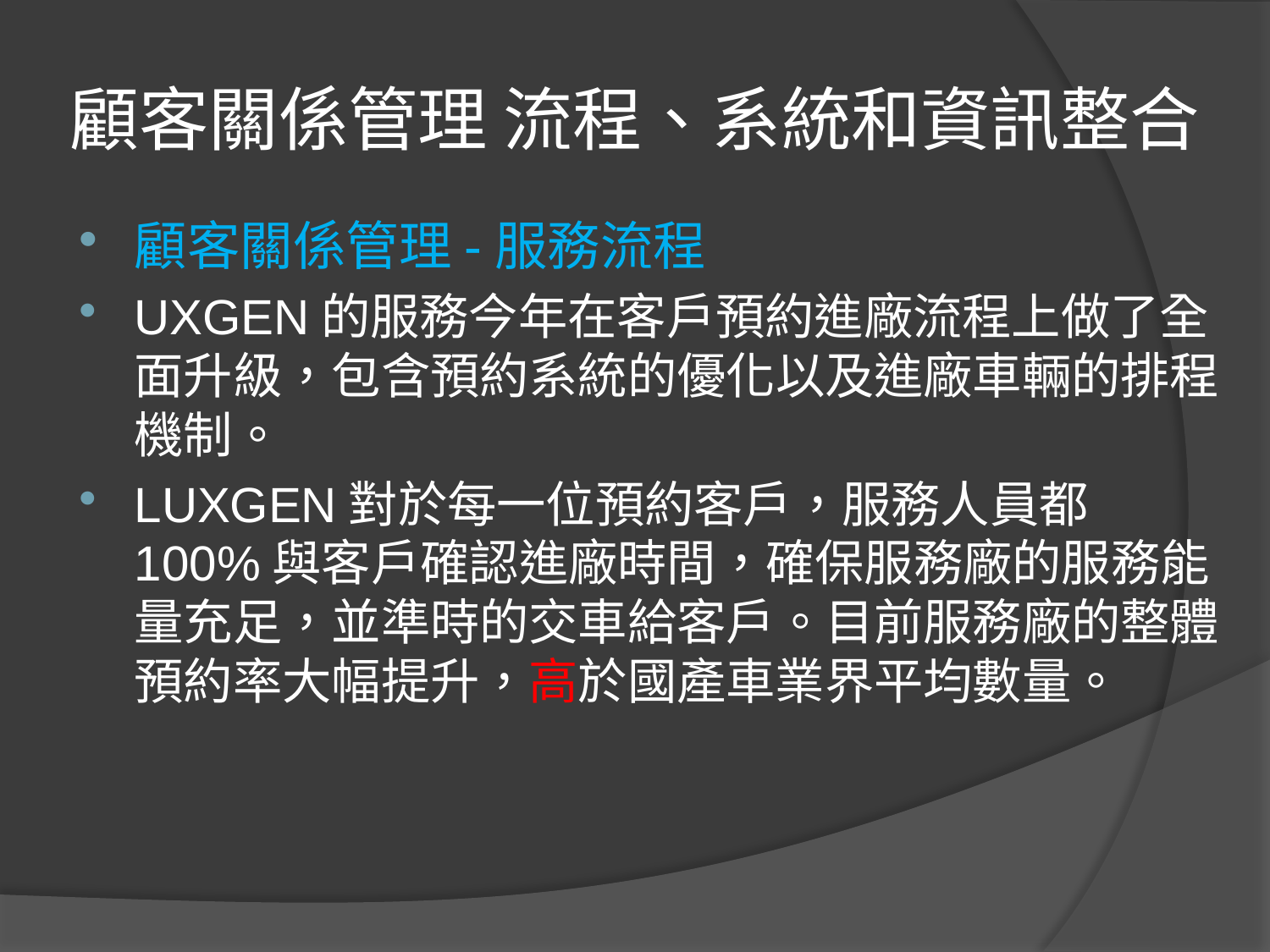

# 顧客關係管理 流程、系統和資訊整合
顧客關係管理-服務流程
UXGEN的服務今年在客戶預約進廠流程上做了全面升級，包含預約系統的優化以及進廠車輛的排程機制。
LUXGEN對於每一位預約客戶，服務人員都100%與客戶確認進廠時間，確保服務廠的服務能量充足，並準時的交車給客戶。目前服務廠的整體預約率大幅提升，高於國產車業界平均數量。